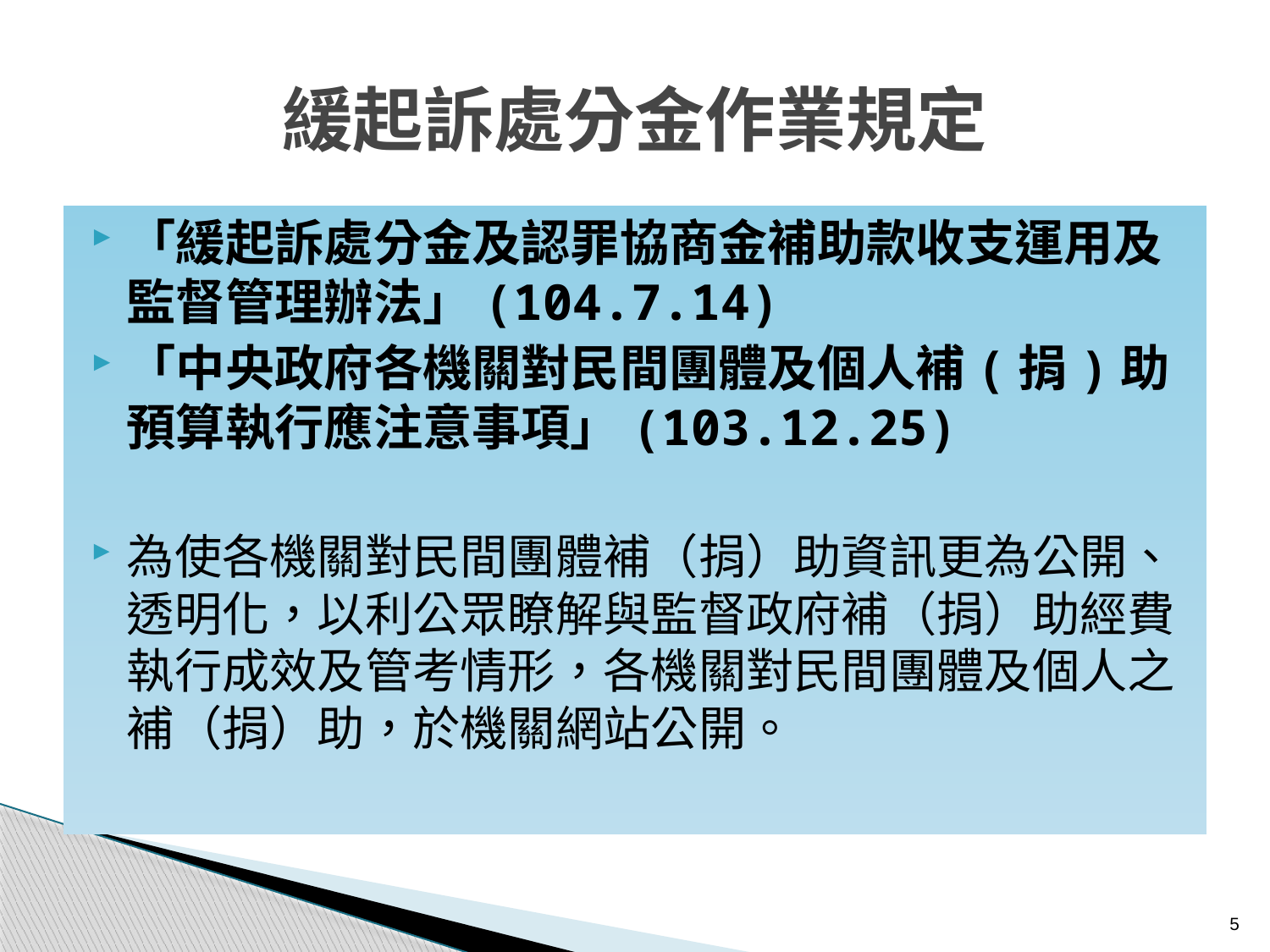

# 緩起訴處分金作業規定
「緩起訴處分金及認罪協商金補助款收支運用及監督管理辦法」(104.7.14)
「中央政府各機關對民間團體及個人補(捐)助預算執行應注意事項」(103.12.25)

為使各機關對民間團體補（捐）助資訊更為公開、透明化，以利公眾瞭解與監督政府補（捐）助經費執行成效及管考情形，各機關對民間團體及個人之補（捐）助，於機關網站公開。
5